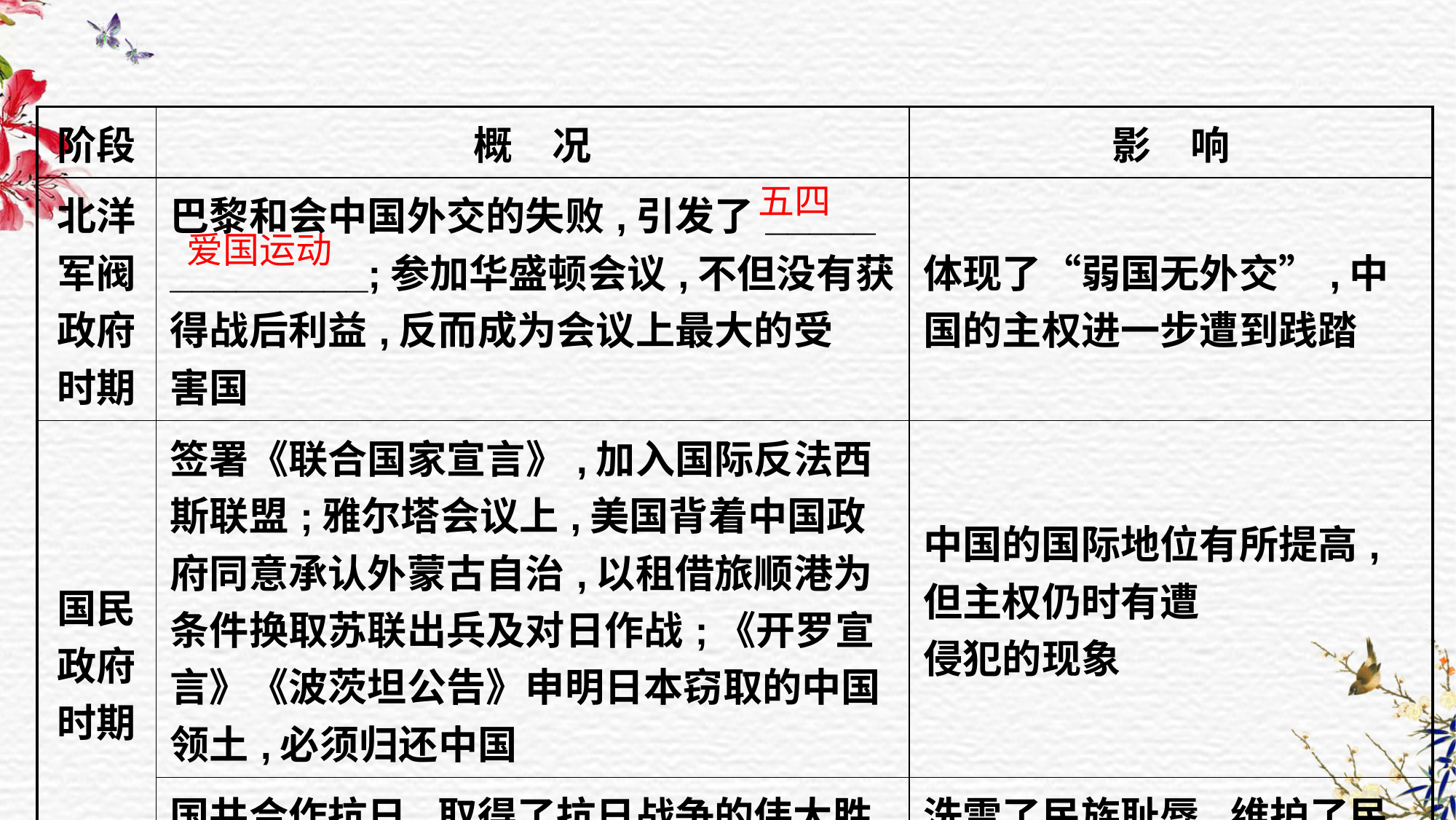

| 阶段 | 概　况 | 影　响 |
| --- | --- | --- |
| 北洋军阀 政府时期 | 巴黎和会中国外交的失败,引发了\_\_\_\_\_ \_\_\_\_\_\_\_\_\_;参加华盛顿会议,不但没有获 得战后利益,反而成为会议上最大的受 害国 | 体现了“弱国无外交”,中国的主权进一步遭到践踏 |
| 国民 政府 时期 | 签署《联合国家宣言》,加入国际反法西斯联盟;雅尔塔会议上,美国背着中国政府同意承认外蒙古自治,以租借旅顺港为条件换取苏联出兵及对日作战;《开罗宣言》《波茨坦公告》申明日本窃取的中国领土,必须归还中国 | 中国的国际地位有所提高,但主权仍时有遭 侵犯的现象 |
|  | 国共合作抗日,取得了抗日战争的伟大胜利 | 洗雪了民族耻辱,维护了民族尊严 |
五四
爱国运动